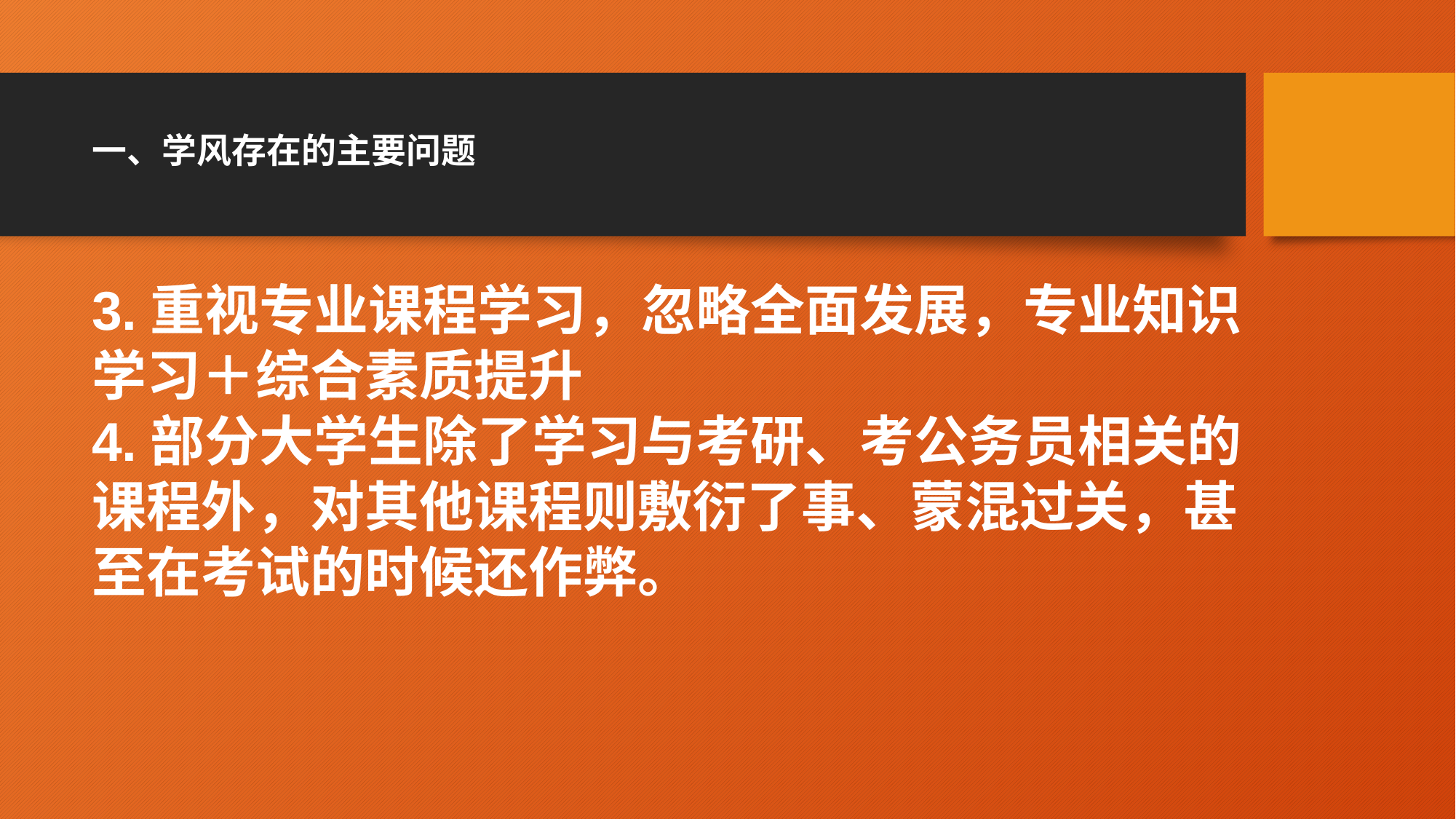

# 一、学风存在的主要问题
3.重视专业课程学习，忽略全面发展，专业知识学习＋综合素质提升
4.部分大学生除了学习与考研、考公务员相关的课程外，对其他课程则敷衍了事、蒙混过关，甚至在考试的时候还作弊。